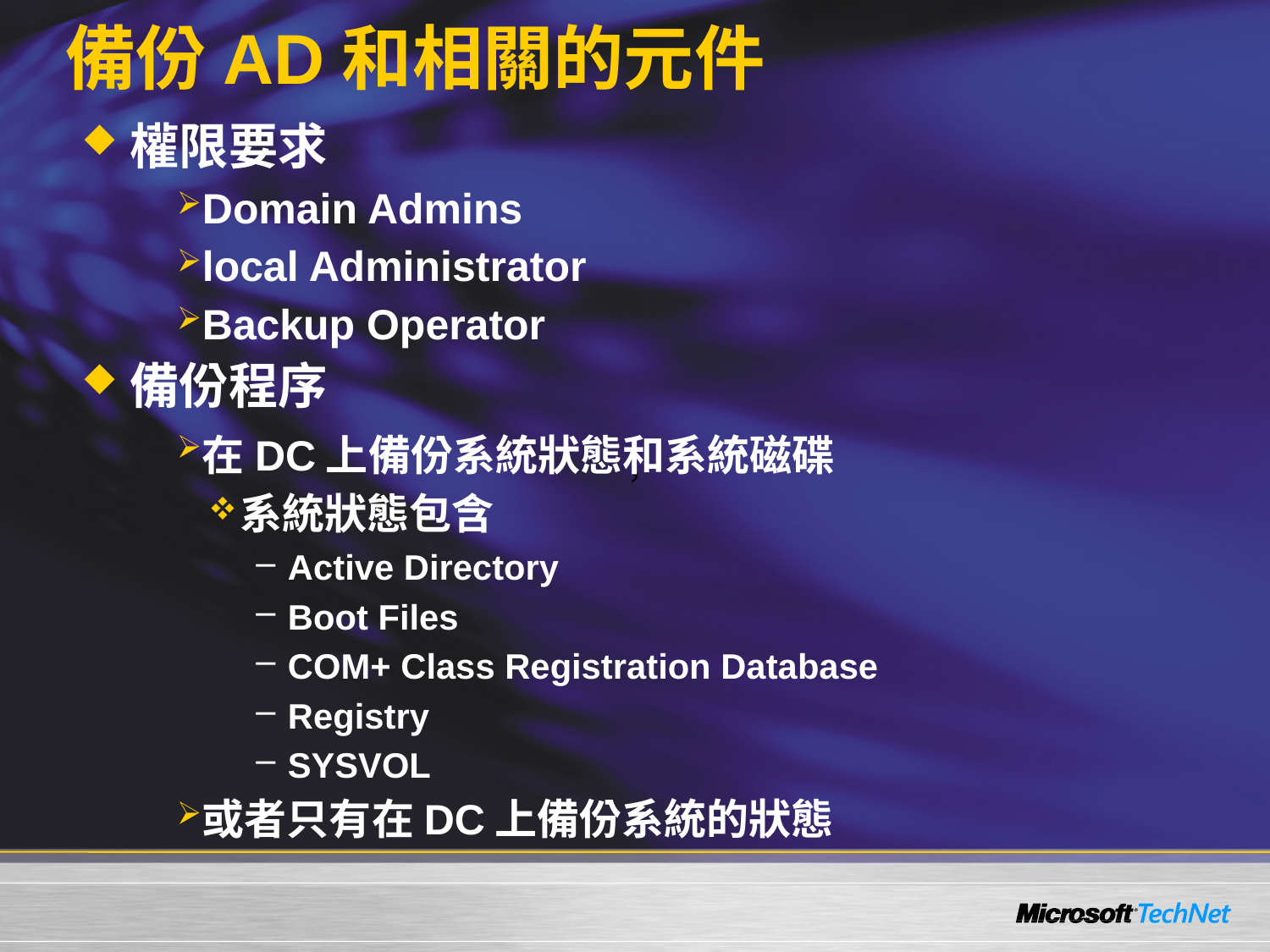

# 備份AD和相關的元件
權限要求
Domain Admins
local Administrator
Backup Operator
備份程序
在DC上備份系統狀態和系統磁碟
系統狀態包含
Active Directory
Boot Files
COM+ Class Registration Database
Registry
SYSVOL
或者只有在DC上備份系統的狀態